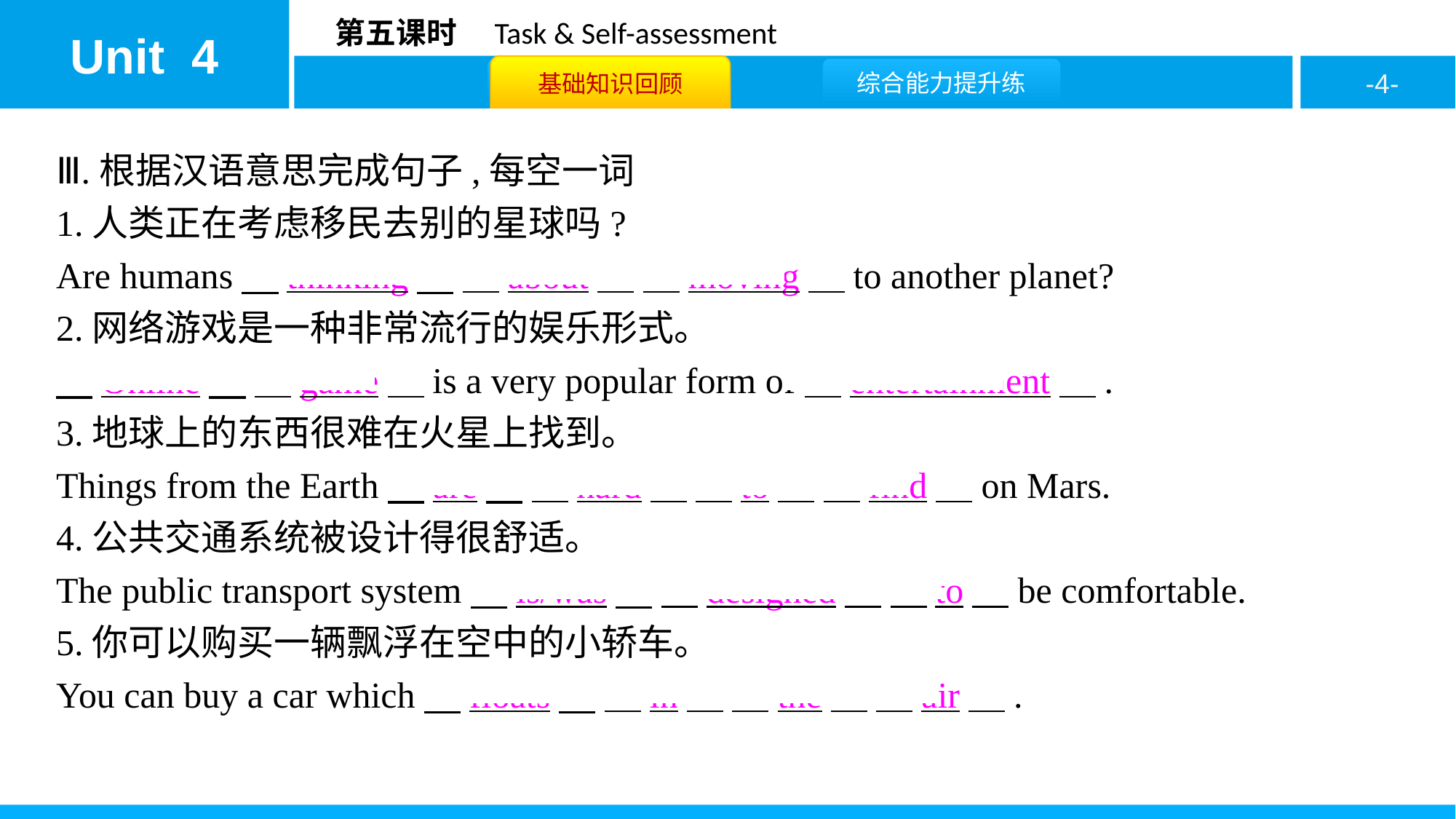

Ⅲ.根据汉语意思完成句子,每空一词
1.人类正在考虑移民去别的星球吗?
Are humans　thinking　 　about　 　moving　to another planet?
2.网络游戏是一种非常流行的娱乐形式。
　Online　 　game　is a very popular form of　entertainment　.
3.地球上的东西很难在火星上找到。
Things from the Earth　are　 　hard　 　to　 　find　on Mars.
4.公共交通系统被设计得很舒适。
The public transport system　is/was　 　designed　 　to　be comfortable.
5.你可以购买一辆飘浮在空中的小轿车。
You can buy a car which　floats　 　in　 　the　 　air　.